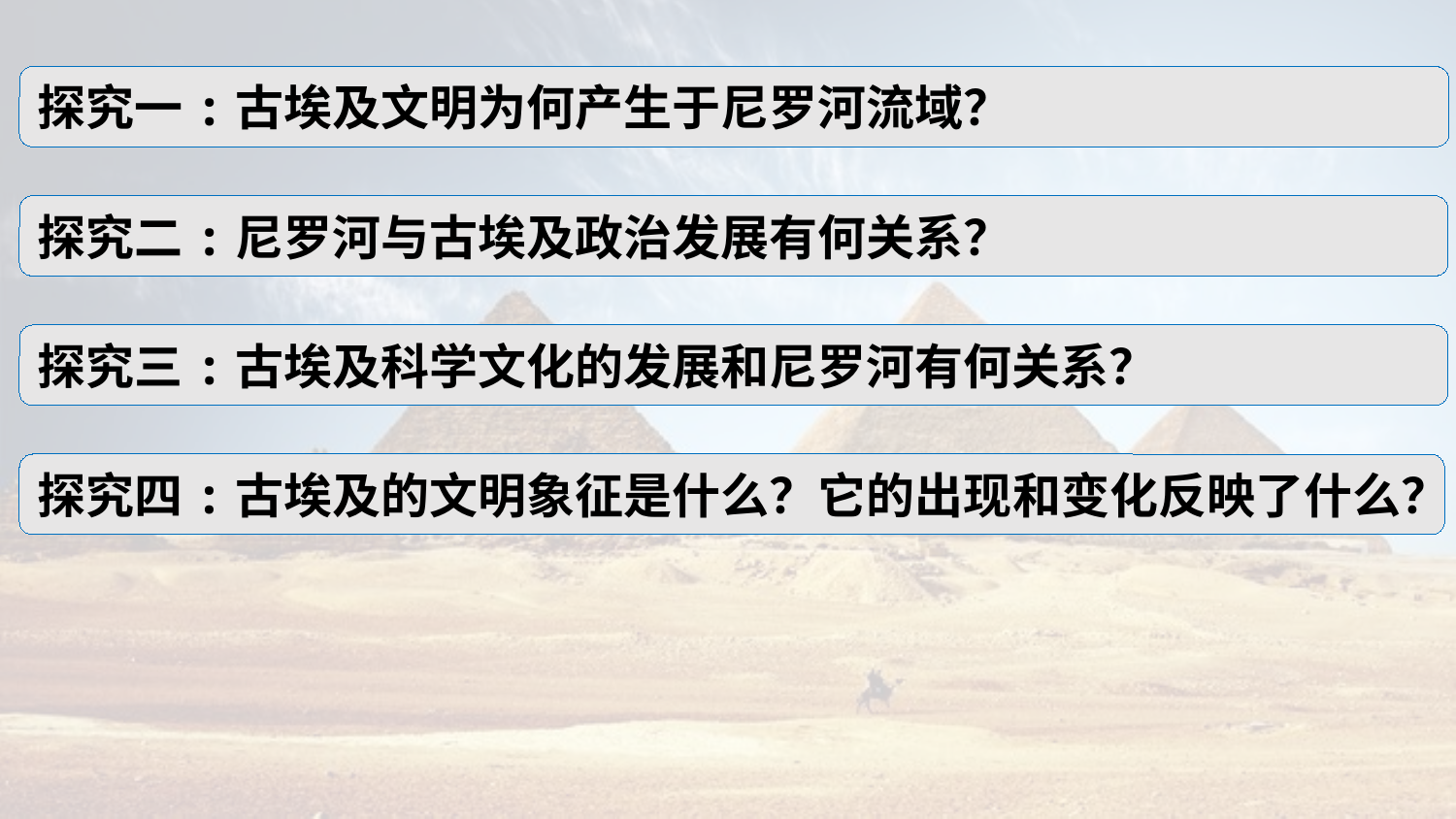

探究一:古埃及文明为何产生于尼罗河流域？
探究二:尼罗河与古埃及政治发展有何关系？
探究三:古埃及科学文化的发展和尼罗河有何关系？
探究四:古埃及的文明象征是什么？它的出现和变化反映了什么？